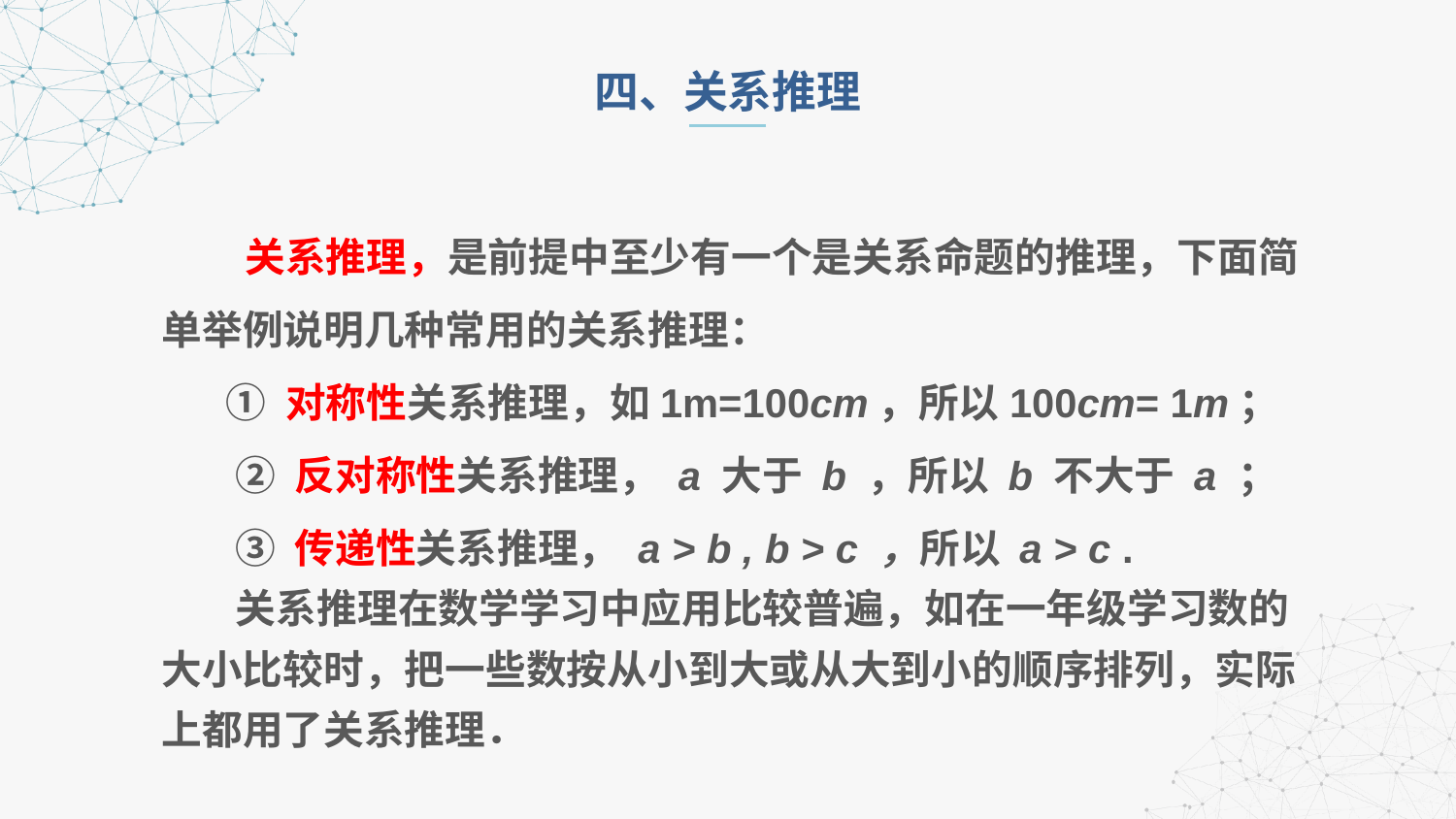

四、关系推理
        关系推理，是前提中至少有一个是关系命题的推理，下面简单举例说明几种常用的关系推理：
       ① 对称性关系推理，如1m=100cm，所以100cm= 1m；
        ② 反对称性关系推理， a 大于 b ，所以 b 不大于 a ；
        ③ 传递性关系推理， a > b , b > c ，所以 a > c .
       关系推理在数学学习中应用比较普遍，如在一年级学习数的大小比较时，把一些数按从小到大或从大到小的顺序排列，实际上都用了关系推理．